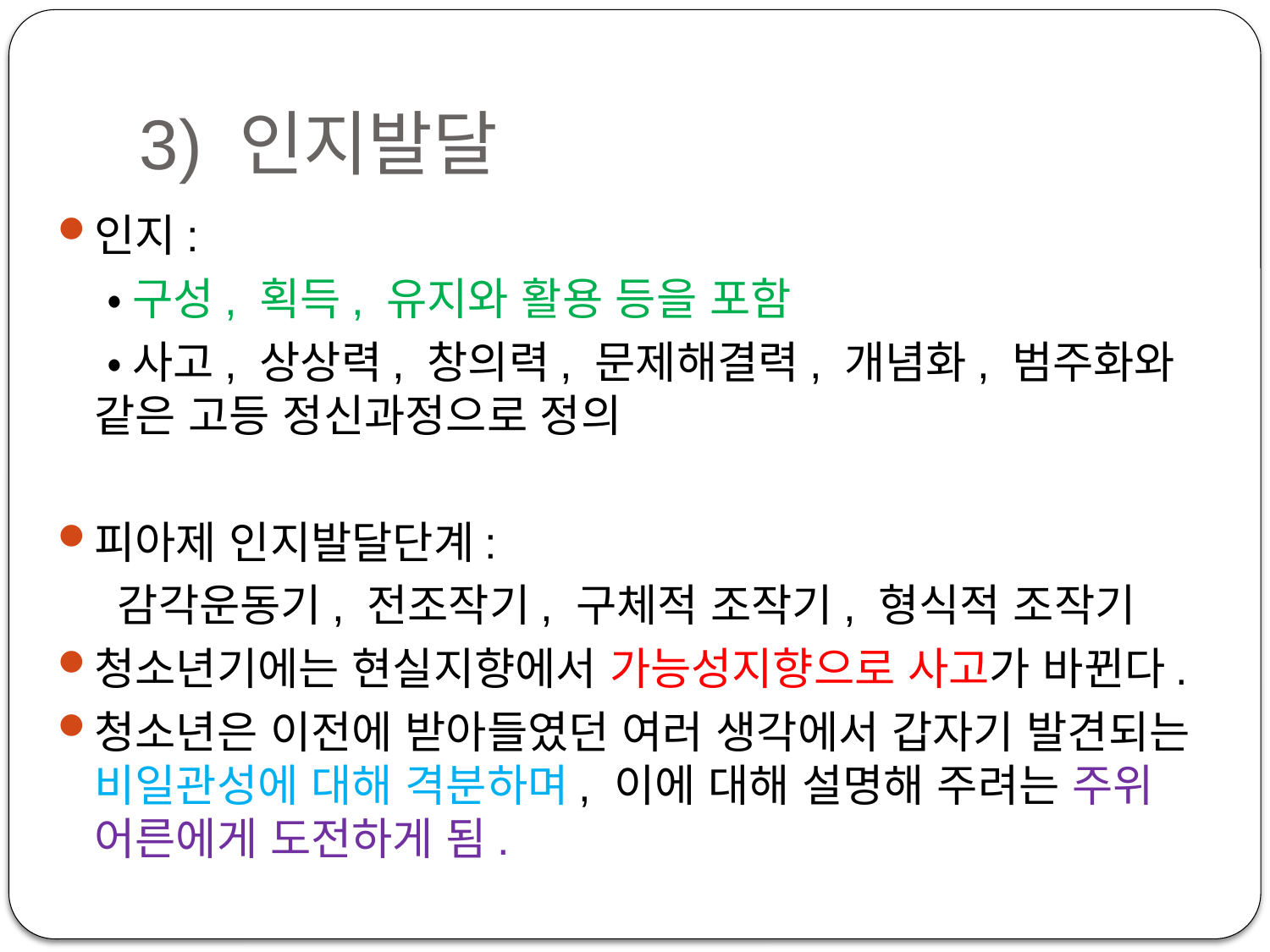

# 3) 인지발달
인지:
    •구성, 획득, 유지와 활용 등을 포함
    •사고, 상상력, 창의력, 문제해결력, 개념화, 범주화와 같은 고등 정신과정으로 정의

피아제 인지발달단계:
    감각운동기, 전조작기, 구체적 조작기, 형식적 조작기
청소년기에는 현실지향에서 가능성지향으로 사고가 바뀐다.
청소년은 이전에 받아들였던 여러 생각에서 갑자기 발견되는 비일관성에 대해 격분하며, 이에 대해 설명해 주려는 주위 어른에게 도전하게 됨.